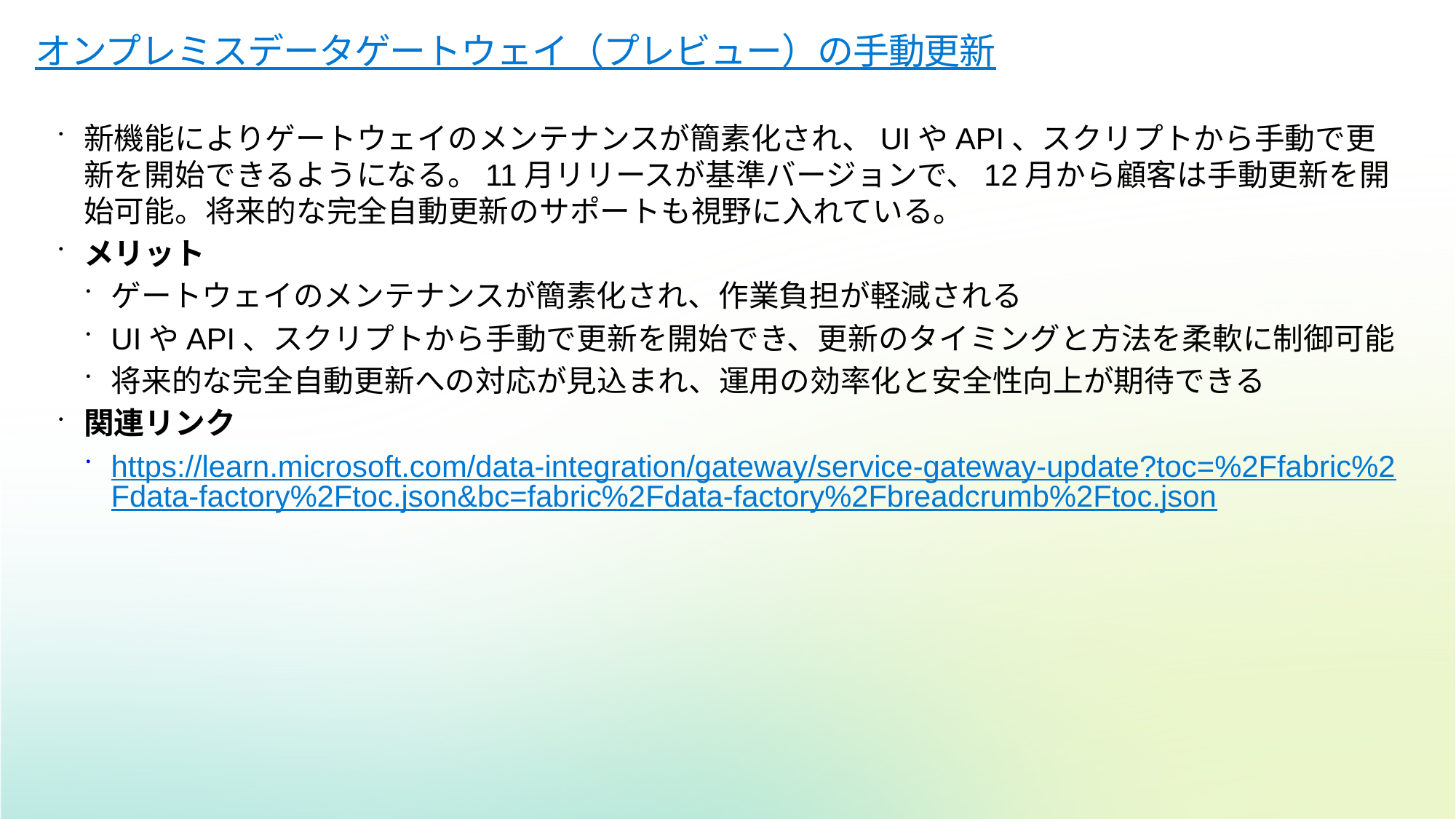

# オンプレミスデータゲートウェイ（プレビュー）の手動更新
新機能によりゲートウェイのメンテナンスが簡素化され、UIやAPI、スクリプトから手動で更新を開始できるようになる。11月リリースが基準バージョンで、12月から顧客は手動更新を開始可能。将来的な完全自動更新のサポートも視野に入れている。
メリット
ゲートウェイのメンテナンスが簡素化され、作業負担が軽減される
UIやAPI、スクリプトから手動で更新を開始でき、更新のタイミングと方法を柔軟に制御可能
将来的な完全自動更新への対応が見込まれ、運用の効率化と安全性向上が期待できる
関連リンク
https://learn.microsoft.com/data-integration/gateway/service-gateway-update?toc=%2Ffabric%2Fdata-factory%2Ftoc.json&bc=fabric%2Fdata-factory%2Fbreadcrumb%2Ftoc.json